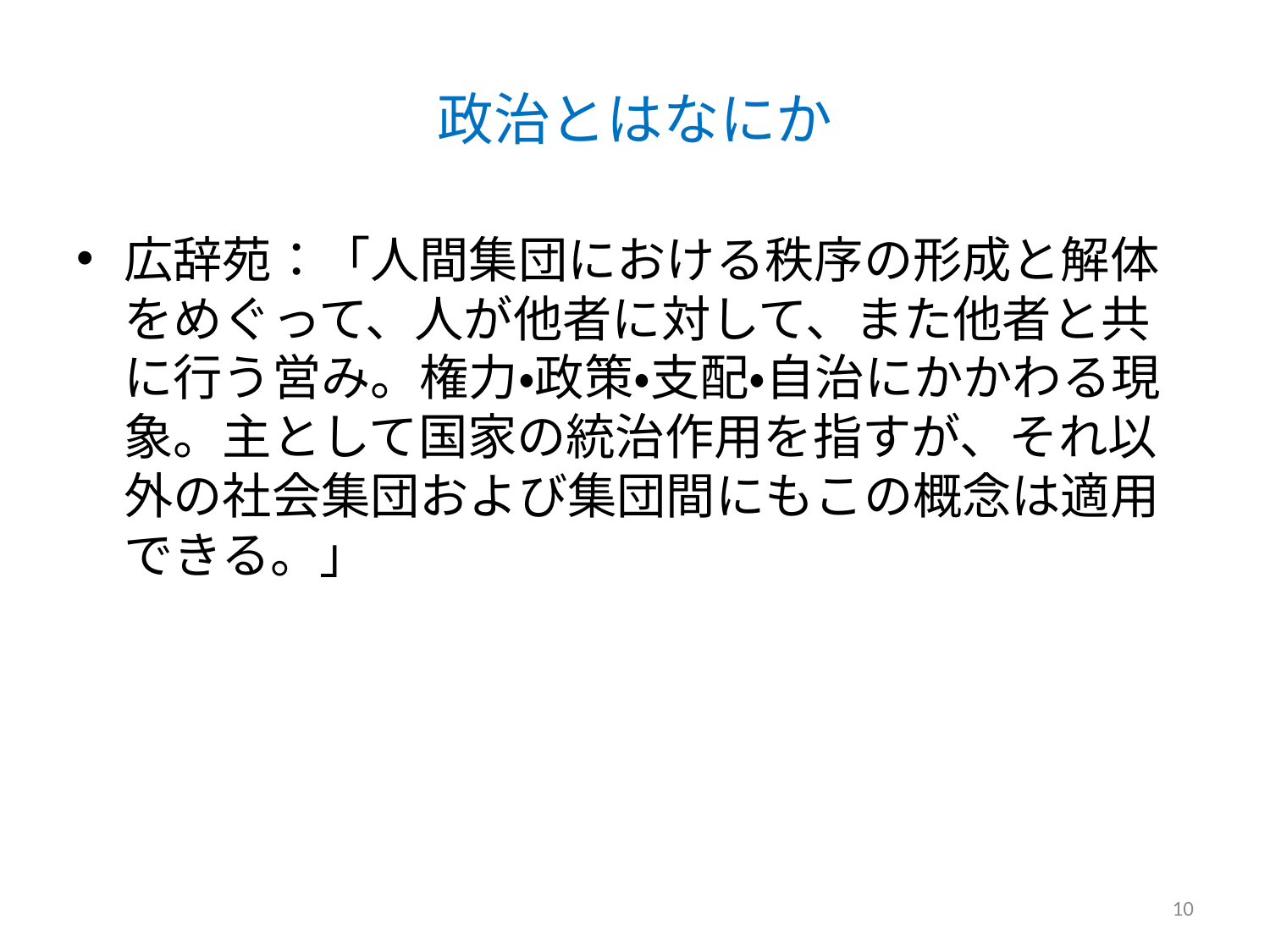

# 政治とはなにか
広辞苑：「人間集団における秩序の形成と解体をめぐって、人が他者に対して、また他者と共に行う営み。権力・政策・支配・自治にかかわる現象。主として国家の統治作用を指すが、それ以外の社会集団および集団間にもこの概念は適用できる。」
10